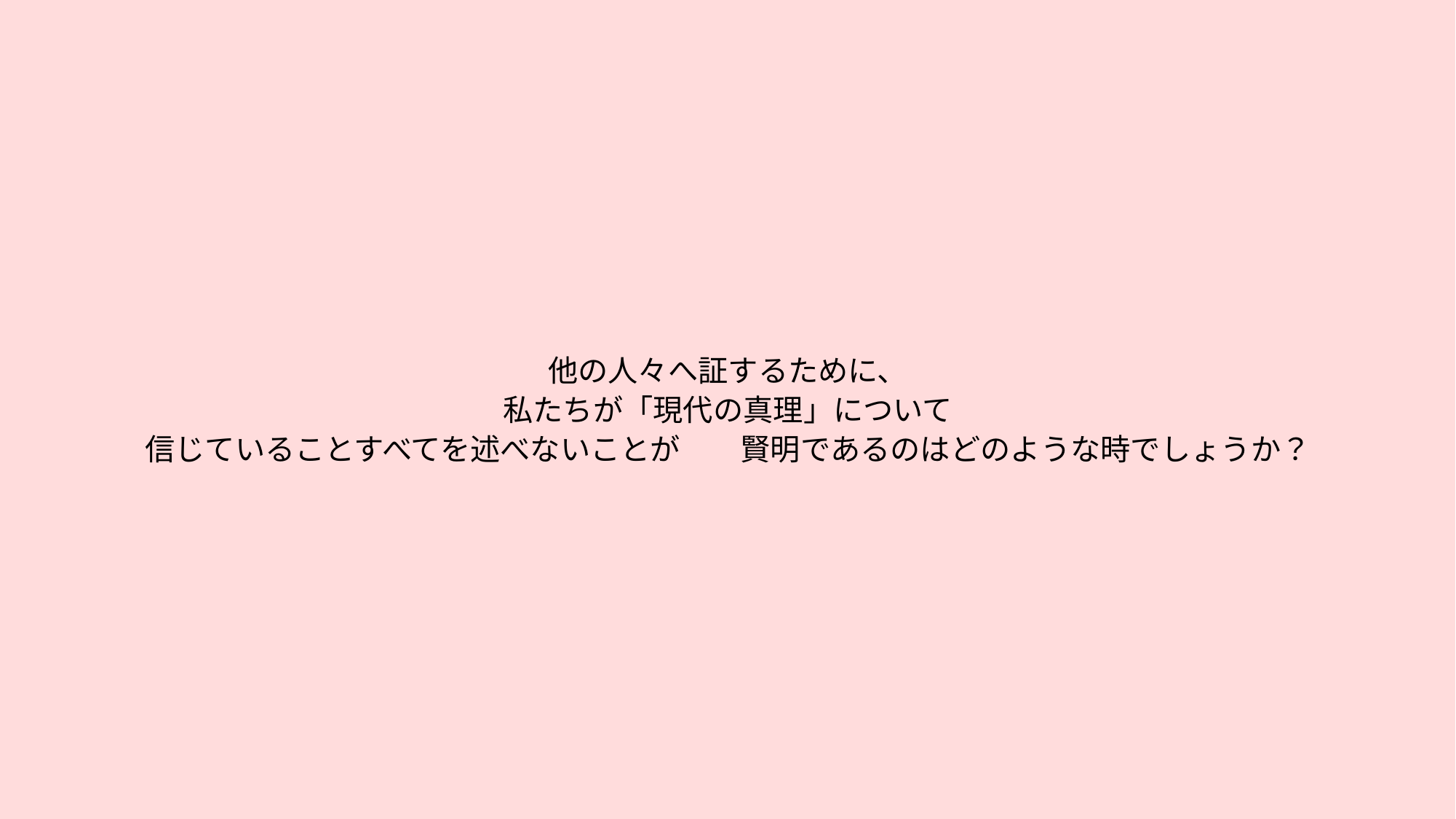

# 他の人々へ証するために、 私たちが「現代の真理」について 信じていることすべてを述べないことが　　賢明であるのはどのような時でしょうか？